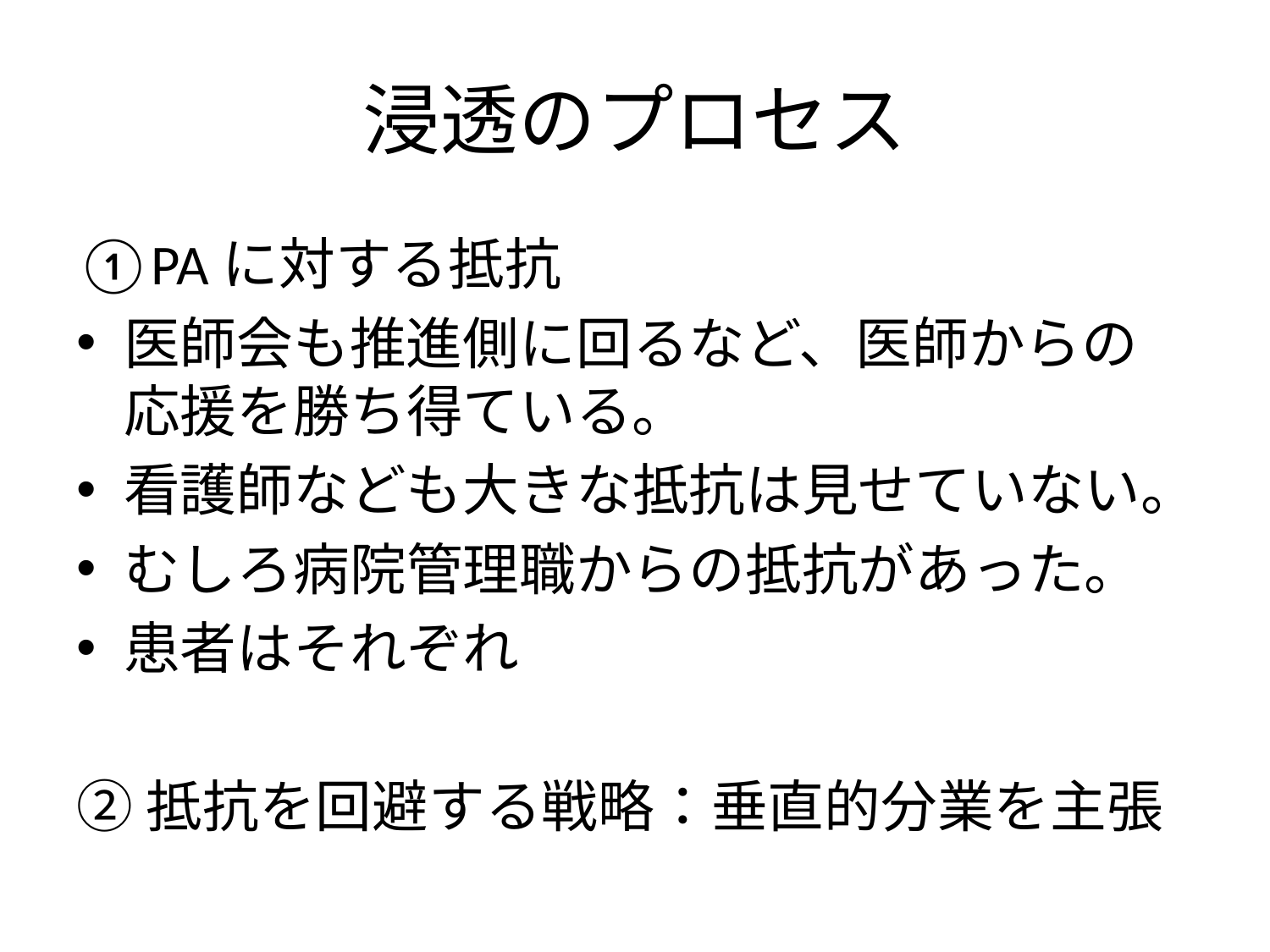

# 浸透のプロセス
①PAに対する抵抗
医師会も推進側に回るなど、医師からの応援を勝ち得ている。
看護師なども大きな抵抗は見せていない。
むしろ病院管理職からの抵抗があった。
患者はそれぞれ

②抵抗を回避する戦略：垂直的分業を主張